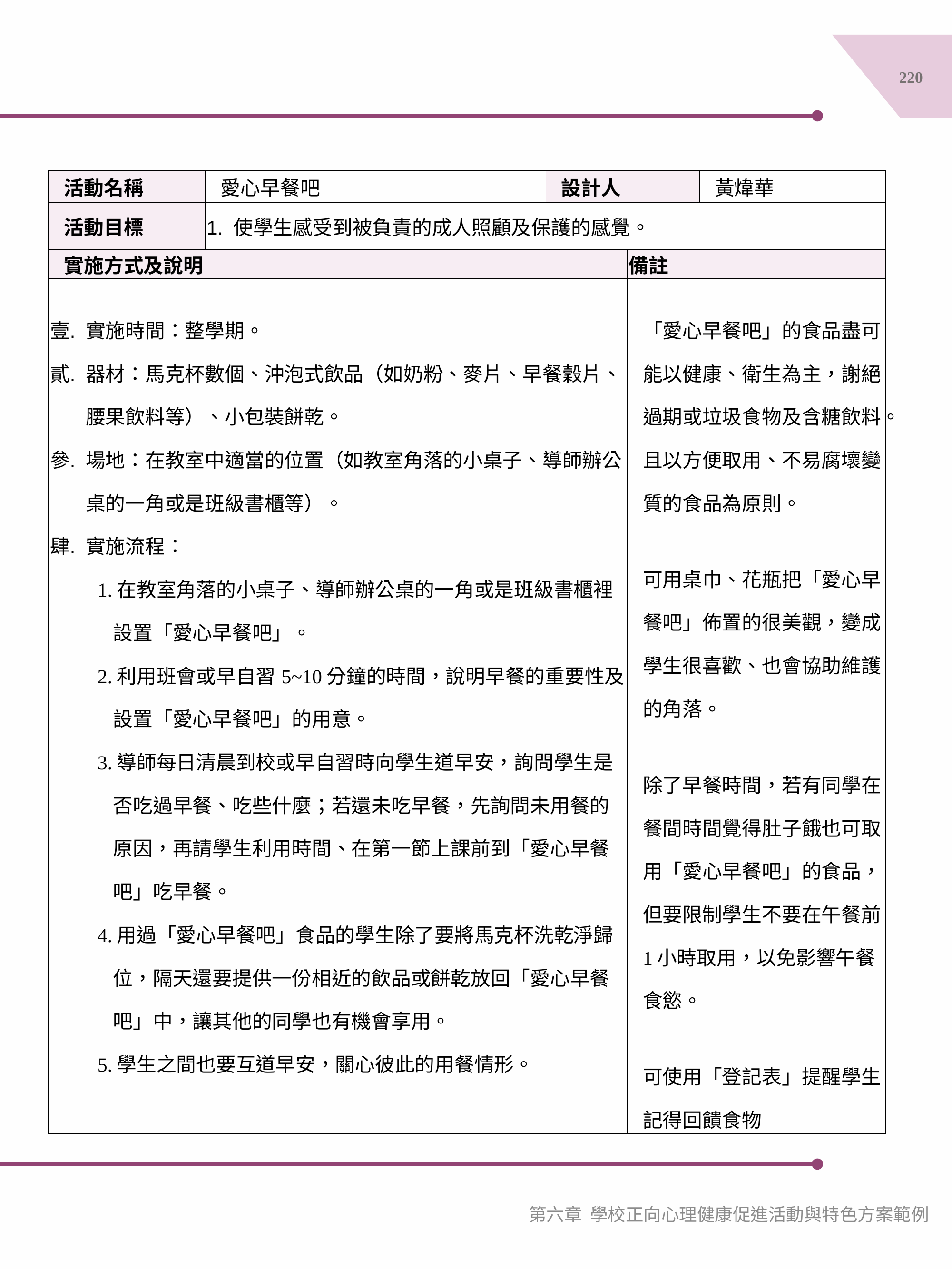

220
| 活動名稱 | 愛心早餐吧 | 設計人 |  | 黃煒華 |
| --- | --- | --- | --- | --- |
| 活動目標 | 使學生感受到被負責的成人照顧及保護的感覺。 |  |  |  |
| 實施方式及說明 |  |  | 備註 |  |
| 實施時間：整學期。 器材：馬克杯數個、沖泡式飲品（如奶粉、麥片、早餐穀片、腰果飲料等）、小包裝餅乾。 場地：在教室中適當的位置（如教室角落的小桌子、導師辦公桌的一角或是班級書櫃等）。 實施流程： 1.在教室角落的小桌子、導師辦公桌的一角或是班級書櫃裡設置「愛心早餐吧」。 2.利用班會或早自習5~10分鐘的時間，說明早餐的重要性及設置「愛心早餐吧」的用意。 3.導師每日清晨到校或早自習時向學生道早安，詢問學生是否吃過早餐、吃些什麼；若還未吃早餐，先詢問未用餐的原因，再請學生利用時間、在第一節上課前到「愛心早餐吧」吃早餐。 4.用過「愛心早餐吧」食品的學生除了要將馬克杯洗乾淨歸位，隔天還要提供一份相近的飲品或餅乾放回「愛心早餐吧」中，讓其他的同學也有機會享用。 5.學生之間也要互道早安，關心彼此的用餐情形。 |  |  | 「愛心早餐吧」的食品盡可能以健康、衛生為主，謝絕過期或垃圾食物及含糖飲料。且以方便取用、不易腐壞變質的食品為原則。 可用桌巾、花瓶把「愛心早餐吧」佈置的很美觀，變成學生很喜歡、也會協助維護的角落。 除了早餐時間，若有同學在餐間時間覺得肚子餓也可取用「愛心早餐吧」的食品，但要限制學生不要在午餐前1小時取用，以免影響午餐食慾。 可使用「登記表」提醒學生記得回饋食物 |  |
第六章  學校正向心理健康促進活動與特色方案範例